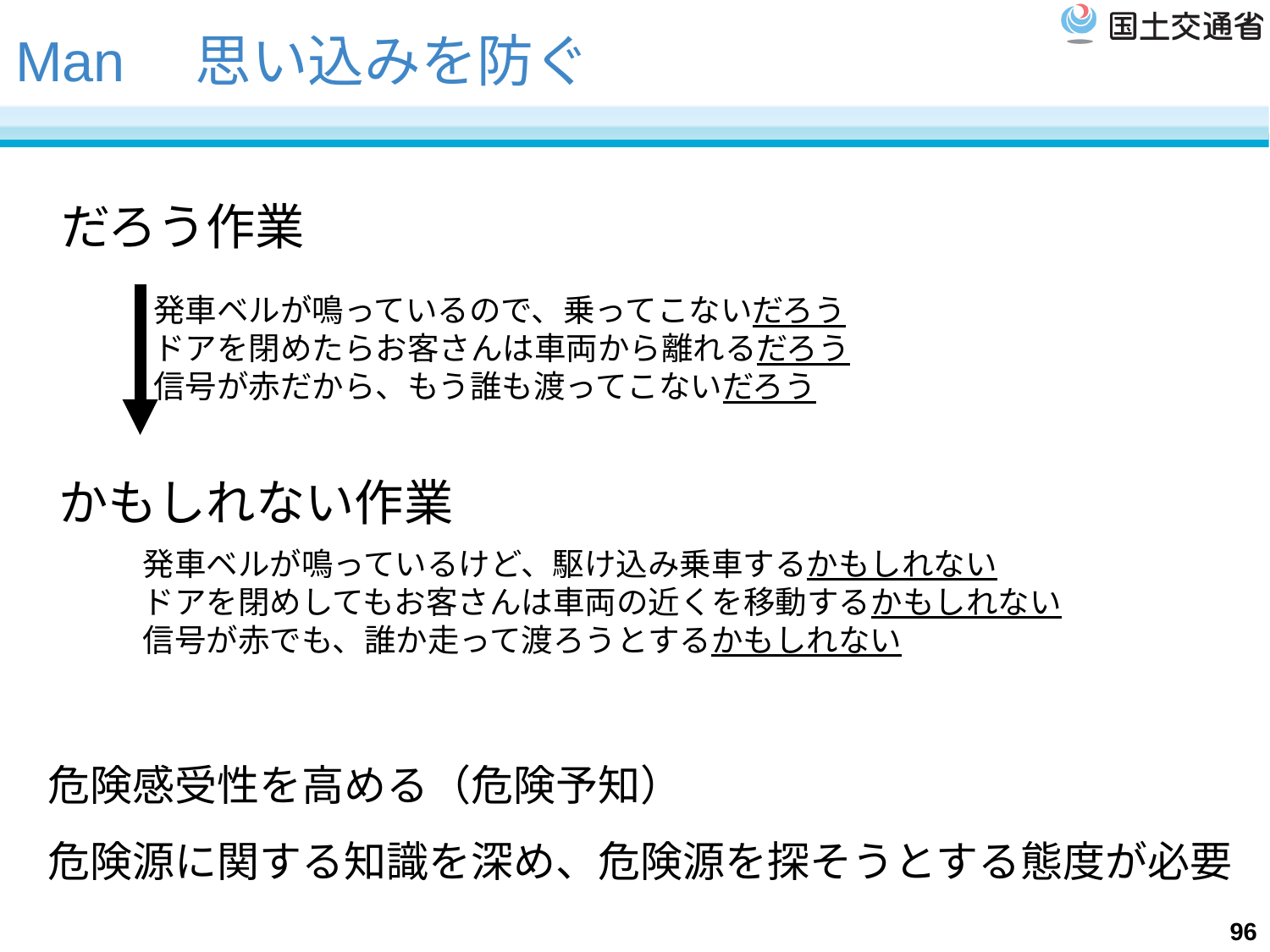

# Man　思い込みを防ぐ
だろう作業
発車ベルが鳴っているので、乗ってこないだろう
ドアを閉めたらお客さんは車両から離れるだろう
信号が赤だから、もう誰も渡ってこないだろう
かもしれない作業
発車ベルが鳴っているけど、駆け込み乗車するかもしれない
ドアを閉めしてもお客さんは車両の近くを移動するかもしれない
信号が赤でも、誰か走って渡ろうとするかもしれない
危険感受性を高める（危険予知）
危険源に関する知識を深め、危険源を探そうとする態度が必要
96